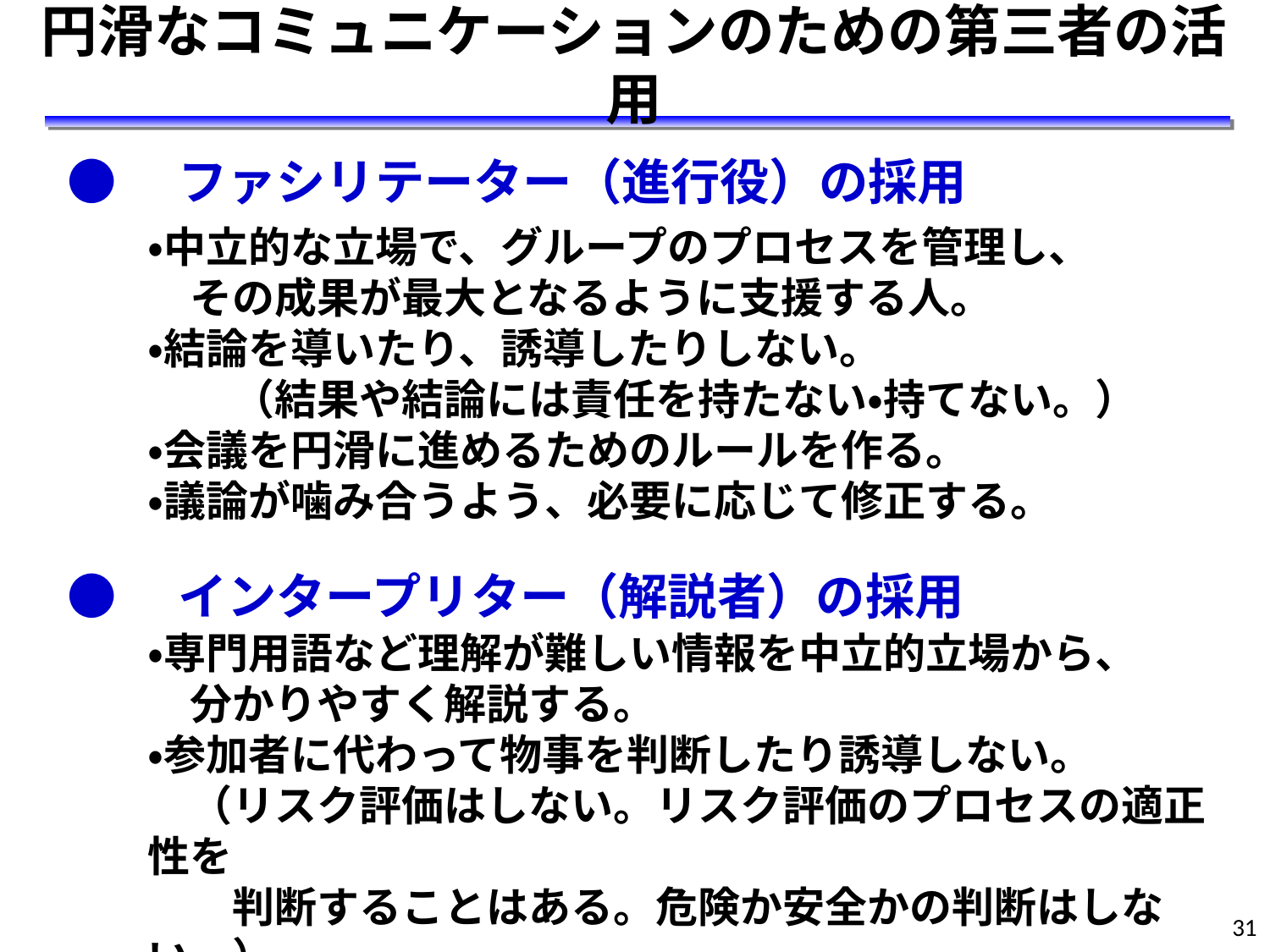

円滑なコミュニケーションのための第三者の活用
●　ファシリテーター（進行役）の採用

●　インタープリター（解説者）の採用
・中立的な立場で、グループのプロセスを管理し、
　その成果が最大となるように支援する人。
・結論を導いたり、誘導したりしない。
　　（結果や結論には責任を持たない・持てない。）
・会議を円滑に進めるためのルールを作る。
・議論が噛み合うよう、必要に応じて修正する。

・専門用語など理解が難しい情報を中立的立場から、
　分かりやすく解説する。
・参加者に代わって物事を判断したり誘導しない。
　（リスク評価はしない。リスク評価のプロセスの適正性を
　　判断することはある。危険か安全かの判断はしない。）
31